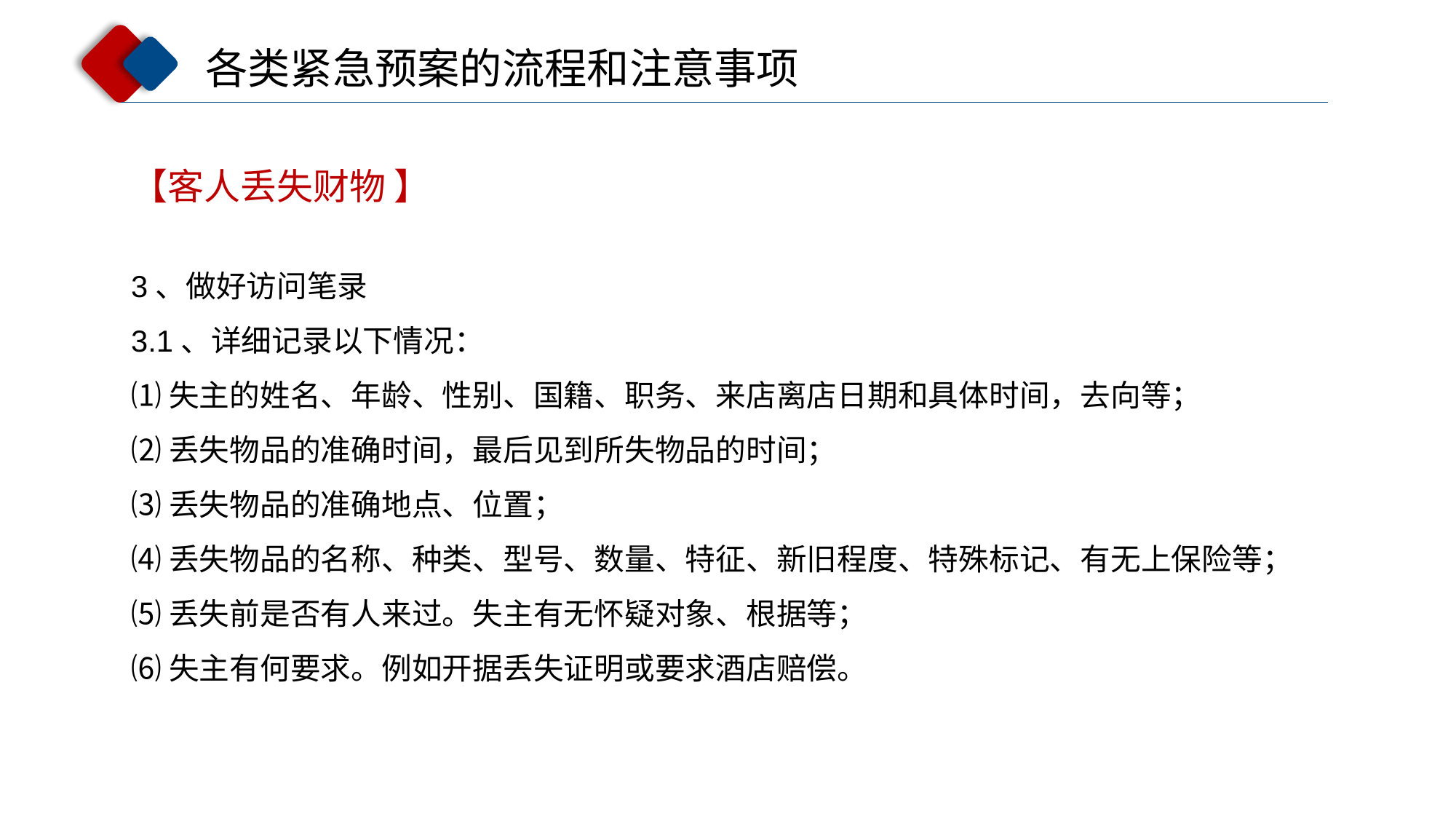

各类紧急预案的流程和注意事项
【客人丢失财物 】
3、做好访问笔录
3.1、详细记录以下情况：
⑴失主的姓名、年龄、性别、国籍、职务、来店离店日期和具体时间，去向等；
⑵丢失物品的准确时间，最后见到所失物品的时间；
⑶丢失物品的准确地点、位置；
⑷丢失物品的名称、种类、型号、数量、特征、新旧程度、特殊标记、有无上保险等；
⑸丢失前是否有人来过。失主有无怀疑对象、根据等；
⑹失主有何要求。例如开据丢失证明或要求酒店赔偿。